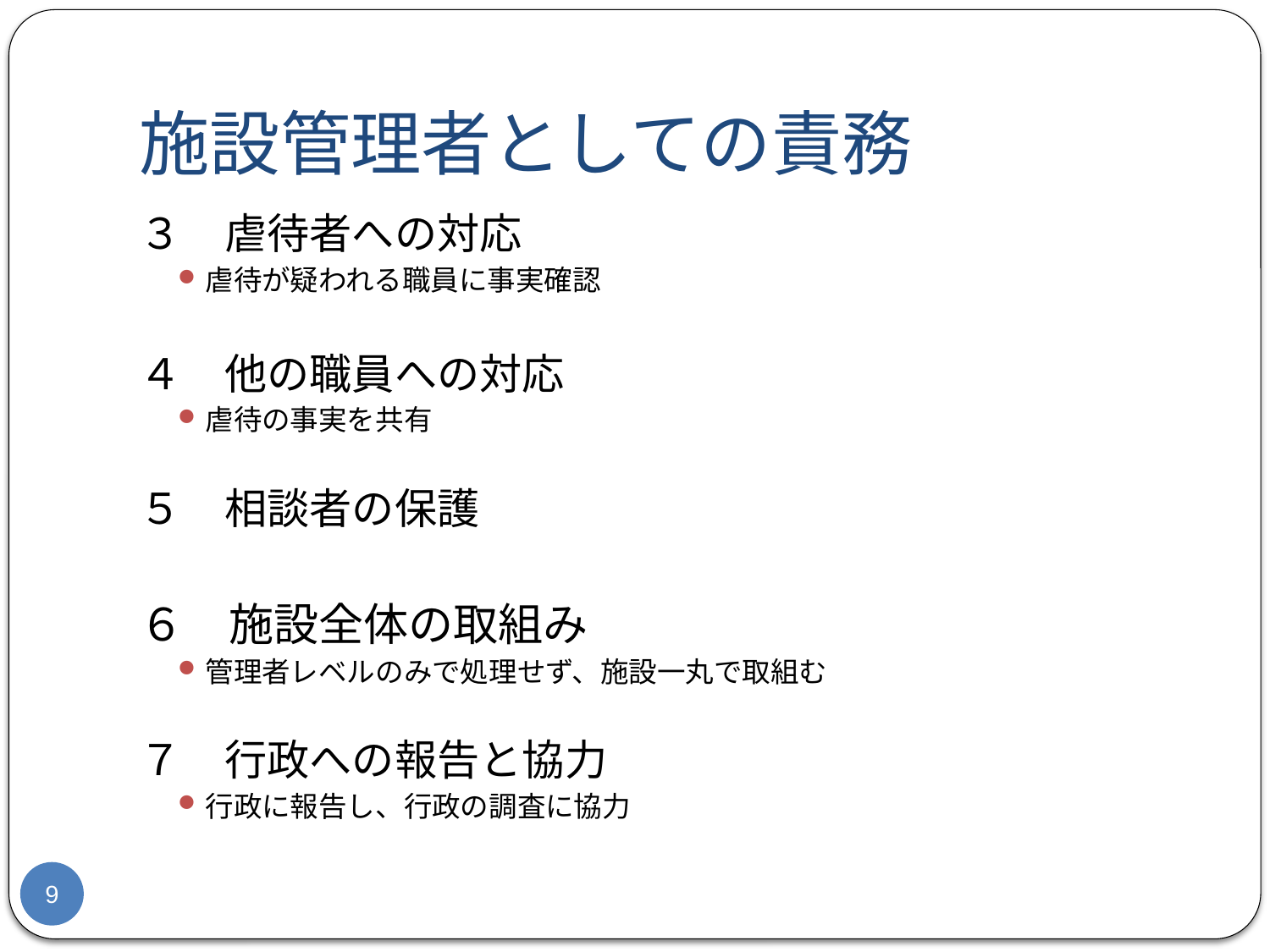

# 施設管理者としての責務
３　虐待者への対応
虐待が疑われる職員に事実確認

４　他の職員への対応
虐待の事実を共有

５　相談者の保護

６　施設全体の取組み
管理者レベルのみで処理せず、施設一丸で取組む

７　行政への報告と協力
行政に報告し、行政の調査に協力
9